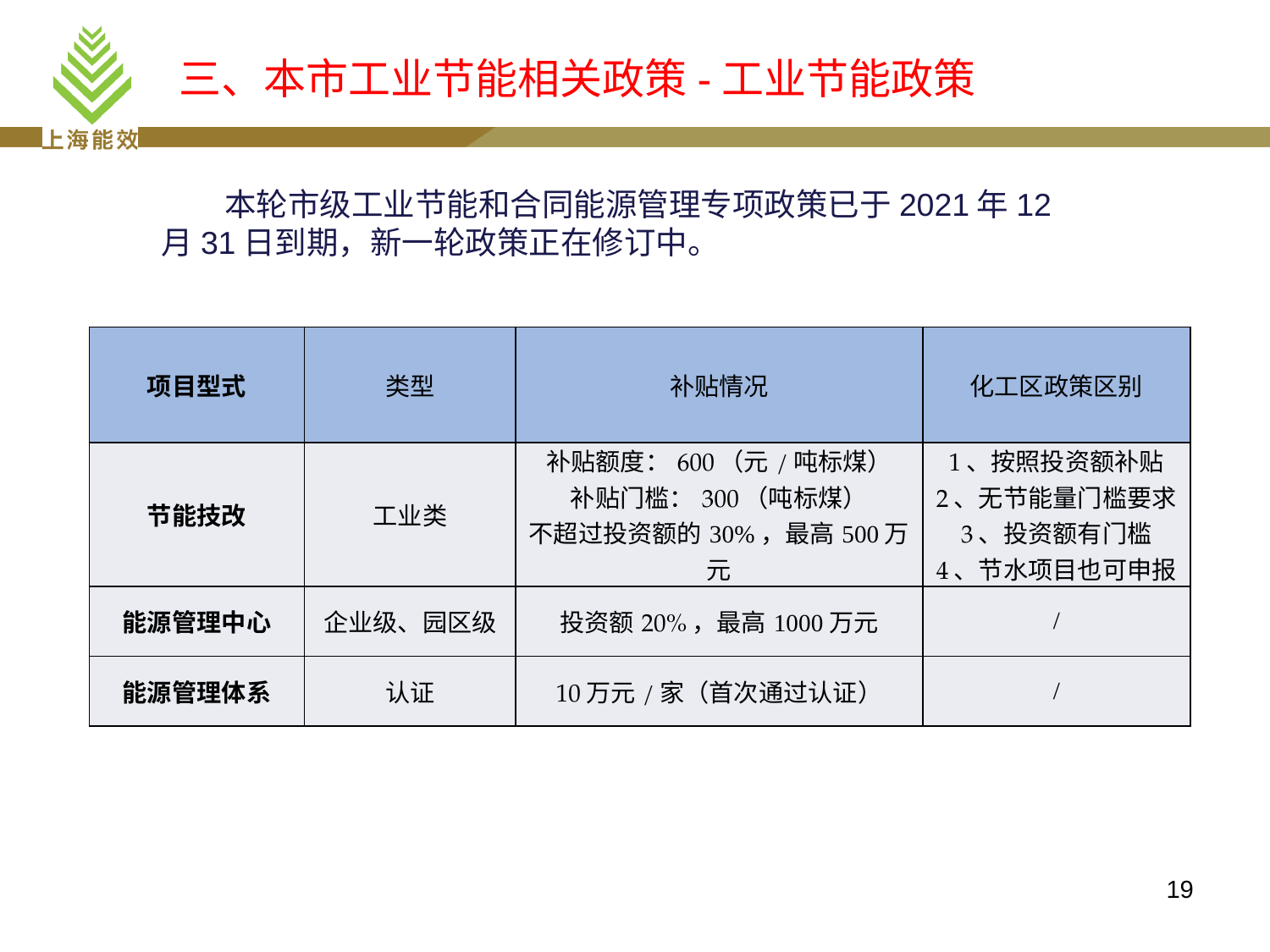

三、本市工业节能相关政策-工业节能政策
本轮市级工业节能和合同能源管理专项政策已于2021年12月31日到期，新一轮政策正在修订中。
| 项目型式 | 类型 | 补贴情况 | 化工区政策区别 |
| --- | --- | --- | --- |
| 节能技改 | 工业类 | 补贴额度：600（元/吨标煤） 补贴门槛：300（吨标煤） 不超过投资额的30%，最高500万元 | 1、按照投资额补贴 2、无节能量门槛要求 3、投资额有门槛 4、节水项目也可申报 |
| 能源管理中心 | 企业级、园区级 | 投资额20%，最高1000万元 | / |
| 能源管理体系 | 认证 | 10万元/家（首次通过认证） | / |
19